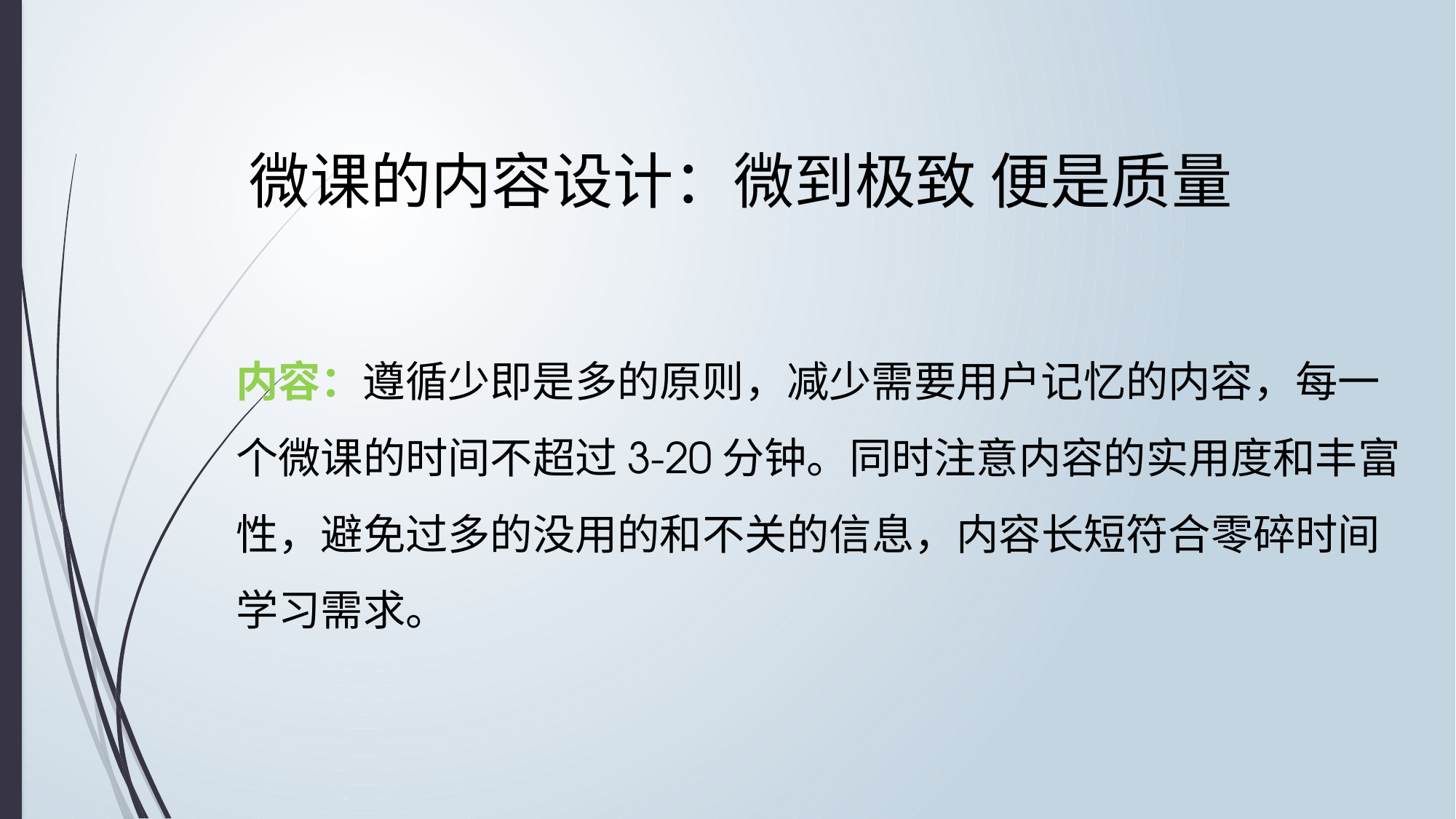

微课的内容设计：微到极致 便是质量
内容：遵循少即是多的原则，减少需要用户记忆的内容，每一个微课的时间不超过3-20分钟。同时注意内容的实用度和丰富性，避免过多的没用的和不关的信息，内容长短符合零碎时间学习需求。